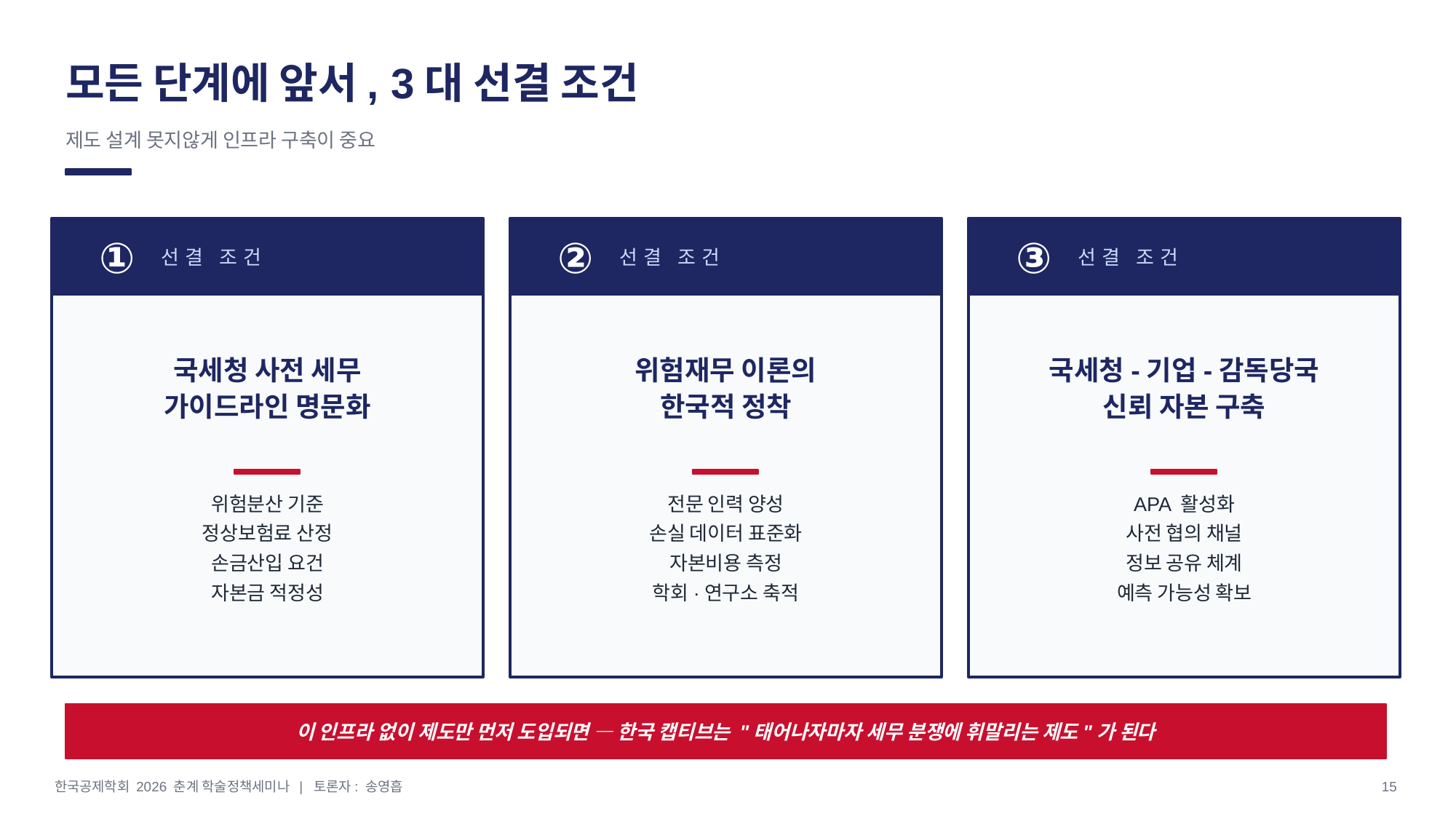

모든 단계에 앞서, 3대 선결 조건
제도 설계 못지않게 인프라 구축이 중요

①
선결 조건

②
선결 조건

③
선결 조건
국세청 사전 세무
가이드라인 명문화
위험재무 이론의
한국적 정착
국세청-기업-감독당국
신뢰 자본 구축

위험분산 기준
정상보험료 산정
손금산입 요건
자본금 적정성
전문 인력 양성
손실 데이터 표준화
자본비용 측정
학회·연구소 축적
APA 활성화
사전 협의 채널
정보 공유 체계
예측 가능성 확보

이 인프라 없이 제도만 먼저 도입되면 — 한국 캡티브는 "태어나자마자 세무 분쟁에 휘말리는 제도"가 된다
한국공제학회 2026 춘계 학술정책세미나  |  토론자: 송영흡
15